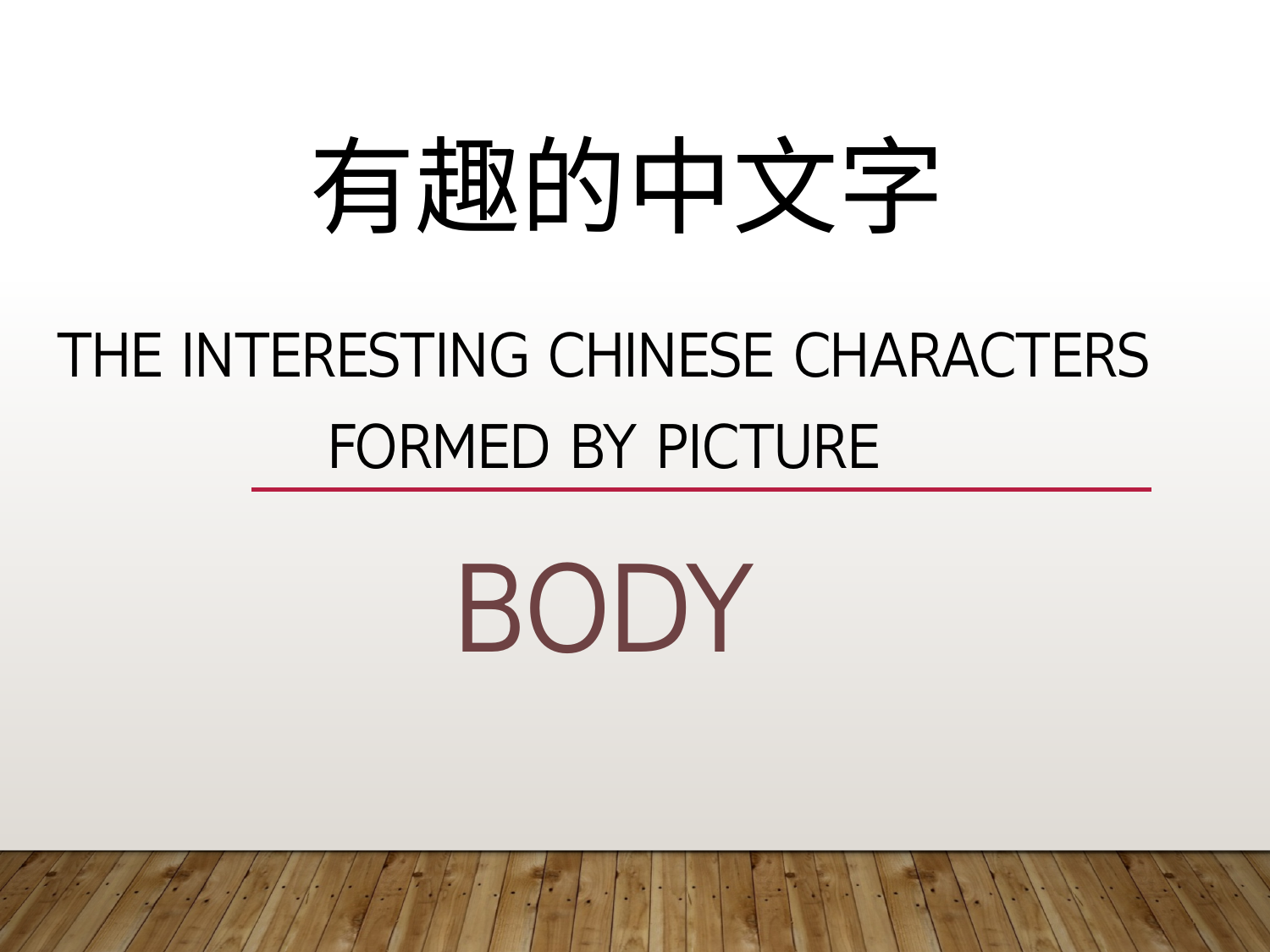

# 有趣的中文字
The interesting Chinese Characters FORMED BY PICTURE
body